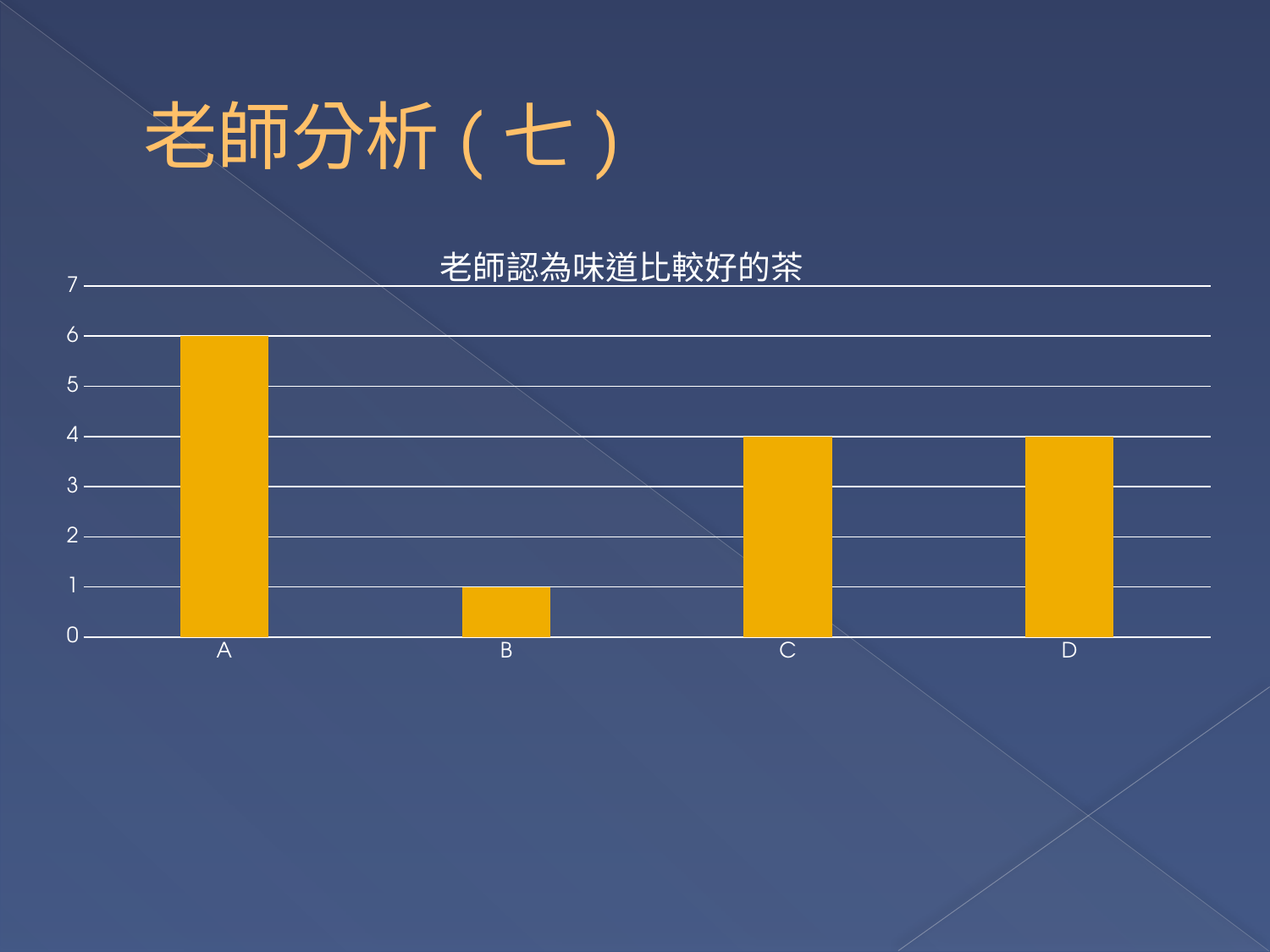

# 老師分析(七)

### Chart: 老師認為味道比較好的茶

| Category | 數列 1 |
|---|---|
| A | 6.0 |
| B | 1.0 |
| C | 4.0 |
| D | 4.0 |